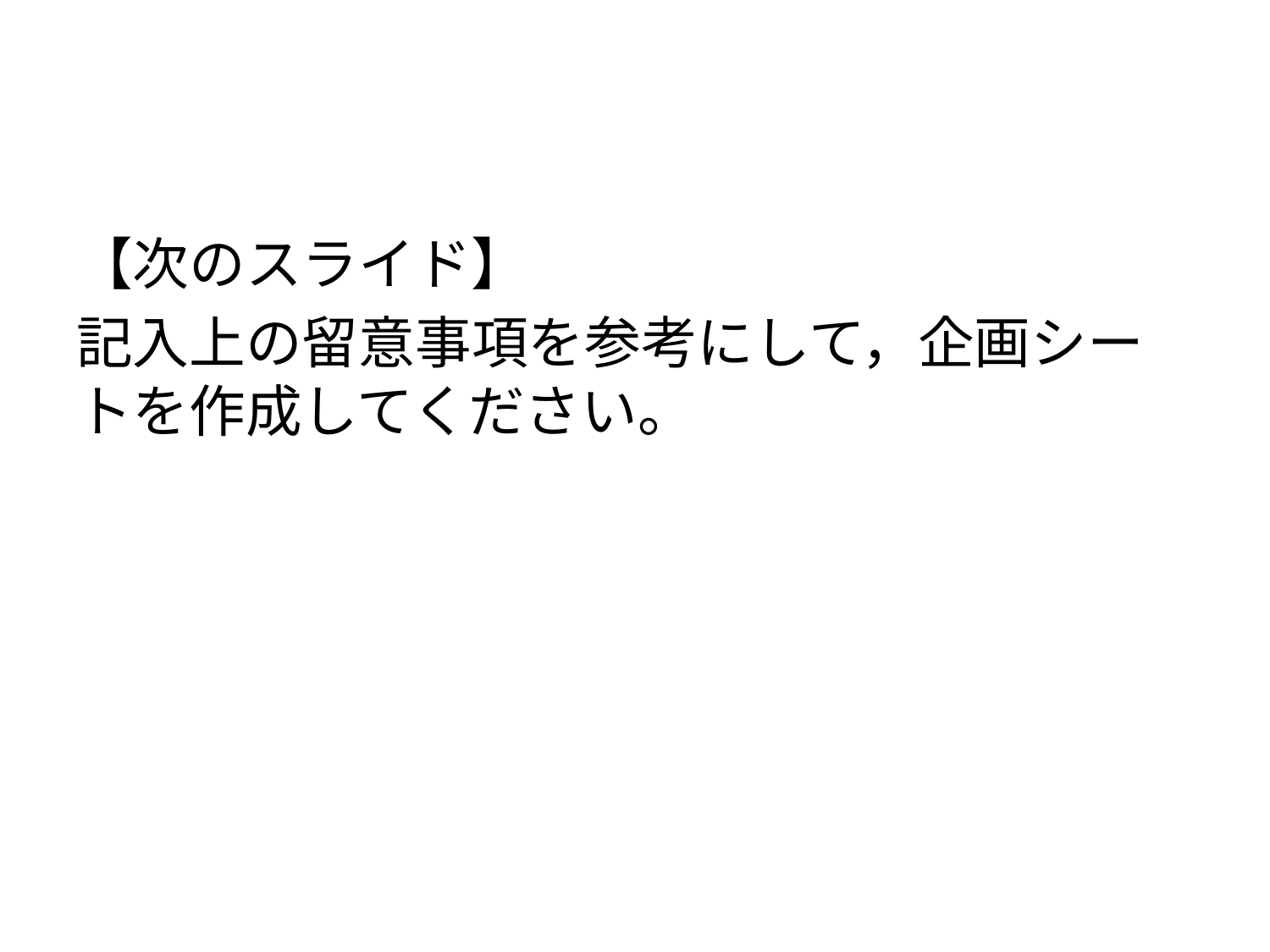

【次のスライド】
記入上の留意事項を参考にして，企画シートを作成してください。